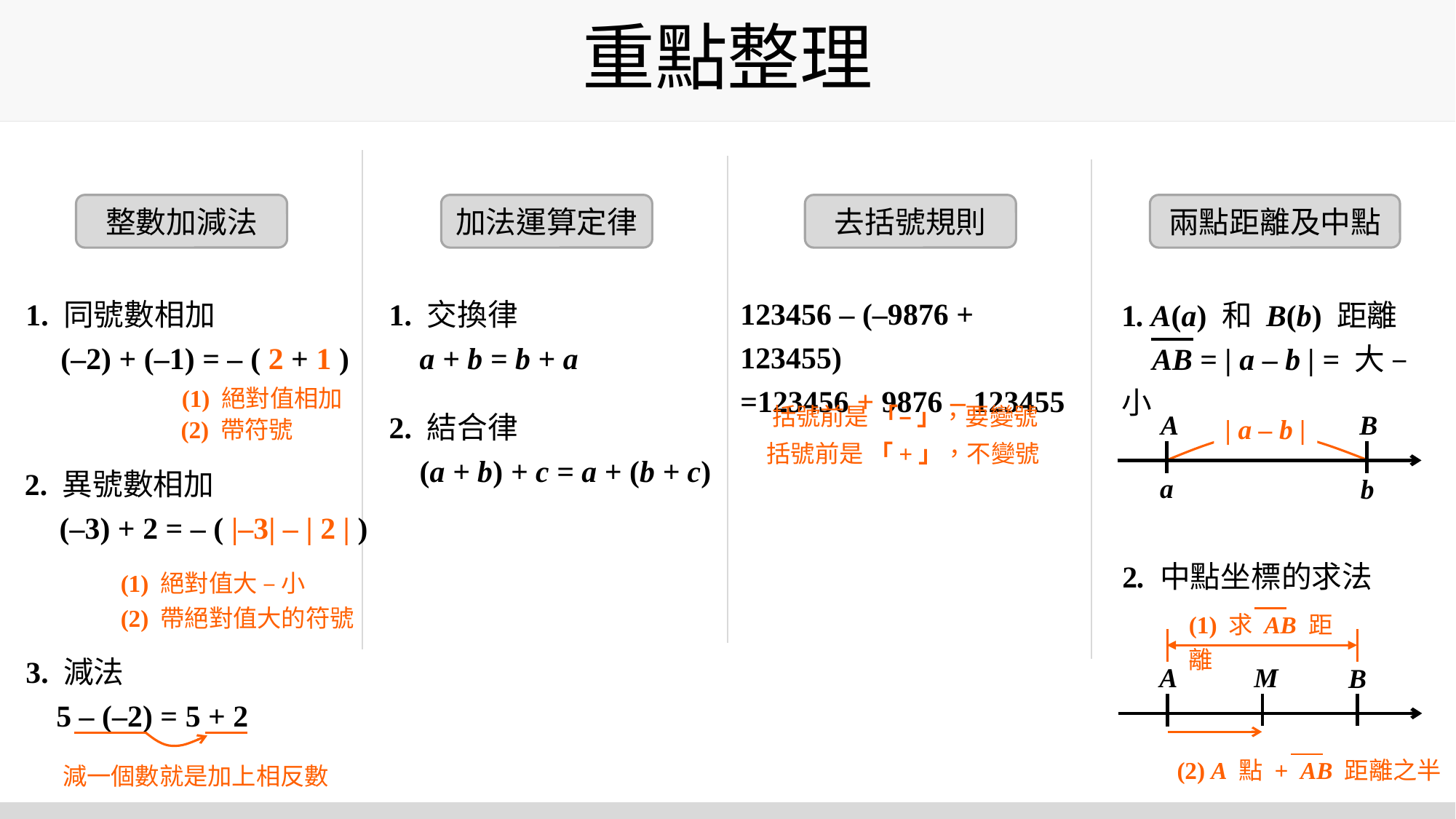

# 重點整理
兩點距離及中點
加法運算定律
去括號規則
整數加減法
123456 – (–9876 + 123455)
=123456 + 9876 – 123455
1. 交換律
    a + b = b + a
1. 同號數相加
    (–2) + (–1) = – ( 2 + 1 )
1. A(a) 和 B(b) 距離
    AB = | a – b | = 大 – 小
(1) 絕對值相加
括號前是 「– 」，要變號
2. 結合律
    (a + b) + c = a + (b + c)
A
B
(2) 帶符號
| a – b |
括號前是 「+」，不變號

2. 異號數相加
    (–3) + 2 = – ( |–3| – | 2 | )
a
b
2. 中點坐標的求法
(1) 絕對值大 – 小
(2) 帶絕對值大的符號
(1) 求 AB 距離
3. 減法
    5 – (–2) = 5 + 2
M
A
B

(2) A 點 +  AB 距離之半
減一個數就是加上相反數